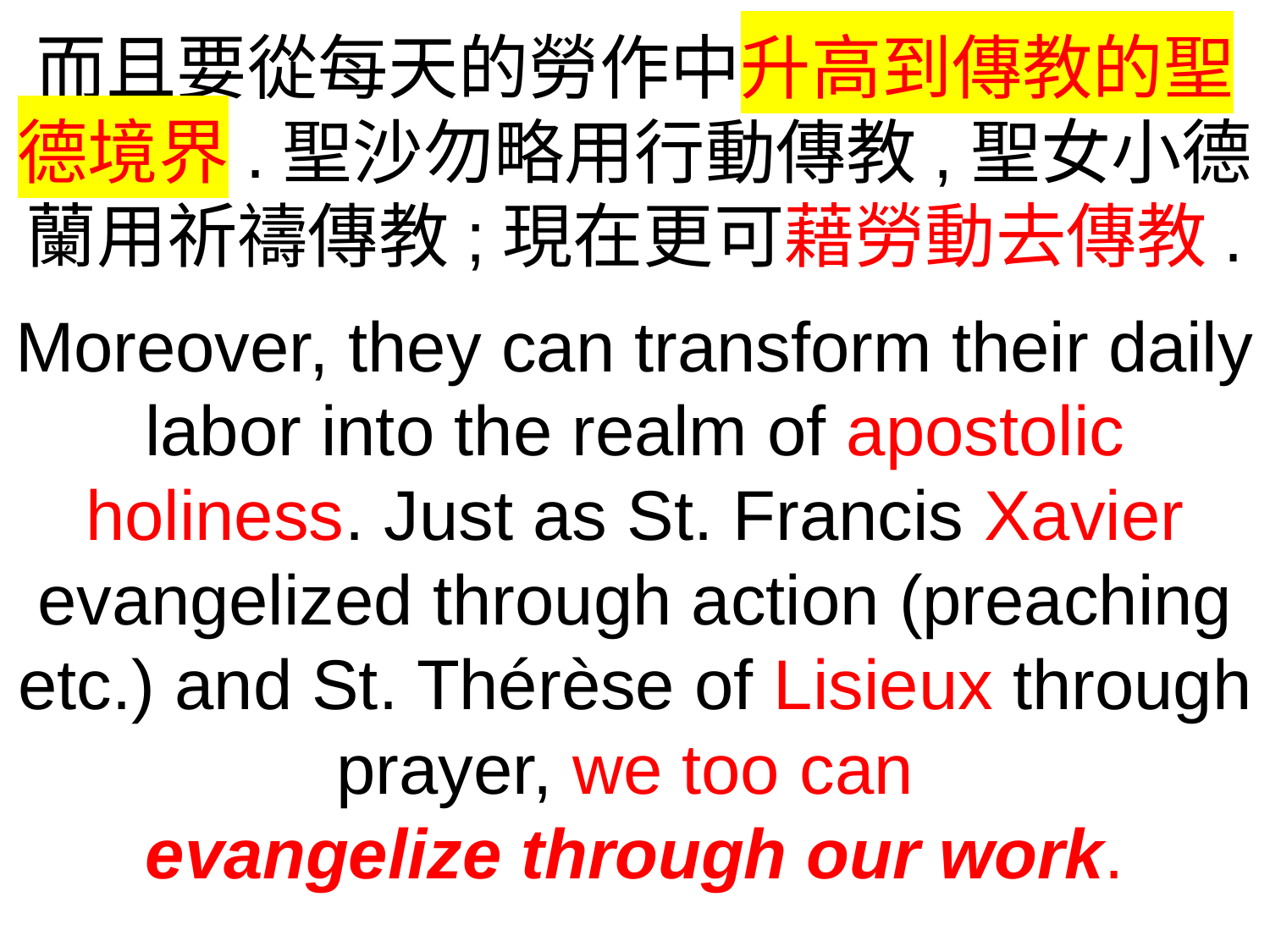

而且要從每天的勞作中升高到傳教的聖德境界.聖沙勿略用行動傳教,聖女小德蘭用祈禱傳教;現在更可藉勞動去傳教.
Moreover, they can transform their daily labor into the realm of apostolic holiness. Just as St. Francis Xavier evangelized through action (preaching etc.) and St. Thérèse of Lisieux through prayer, we too can
evangelize through our work.